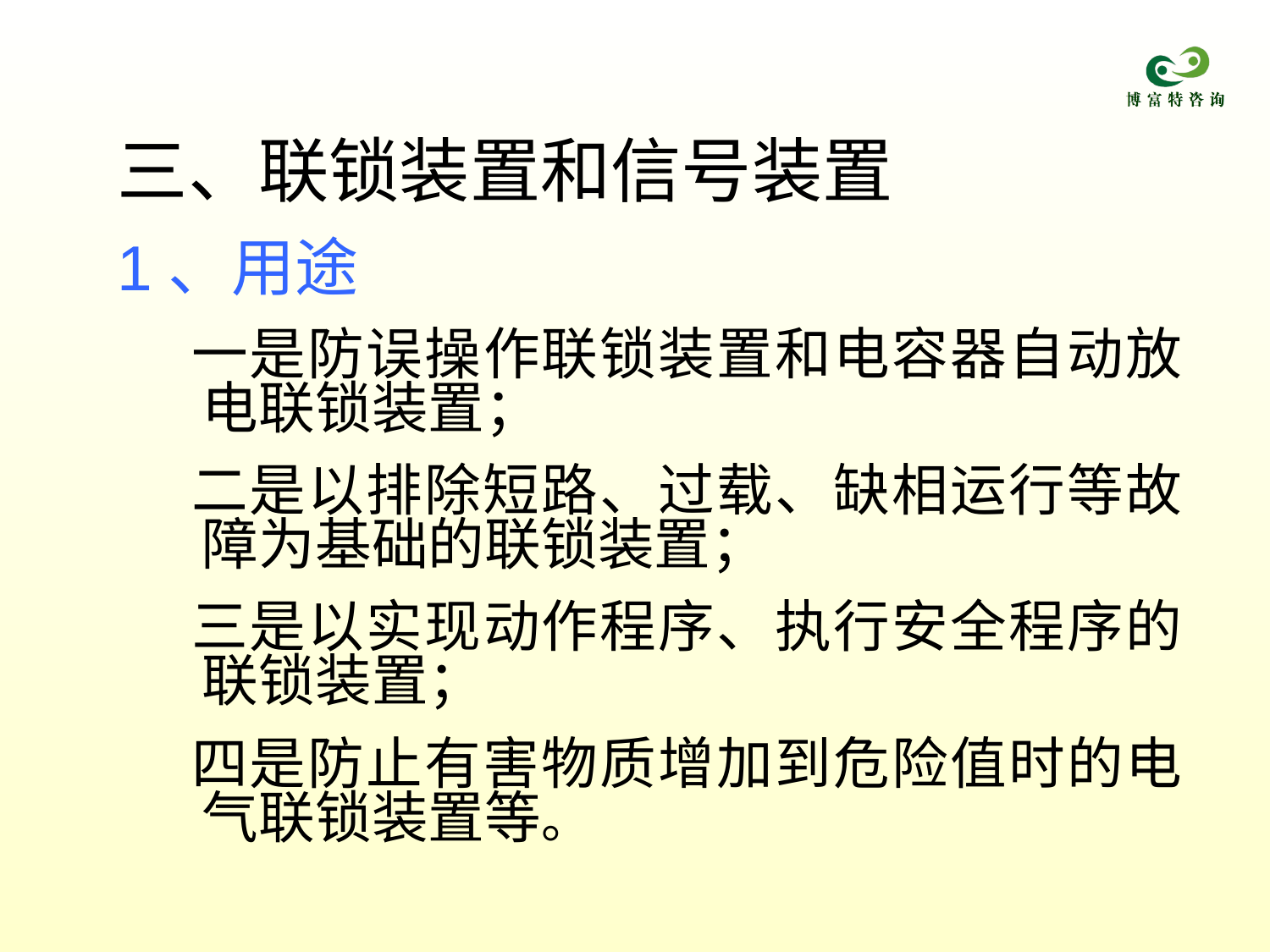

三、联锁装置和信号装置
1、用途
    一是防误操作联锁装置和电容器自动放电联锁装置；
    二是以排除短路、过载、缺相运行等故障为基础的联锁装置；
    三是以实现动作程序、执行安全程序的联锁装置；
    四是防止有害物质增加到危险值时的电气联锁装置等。
81